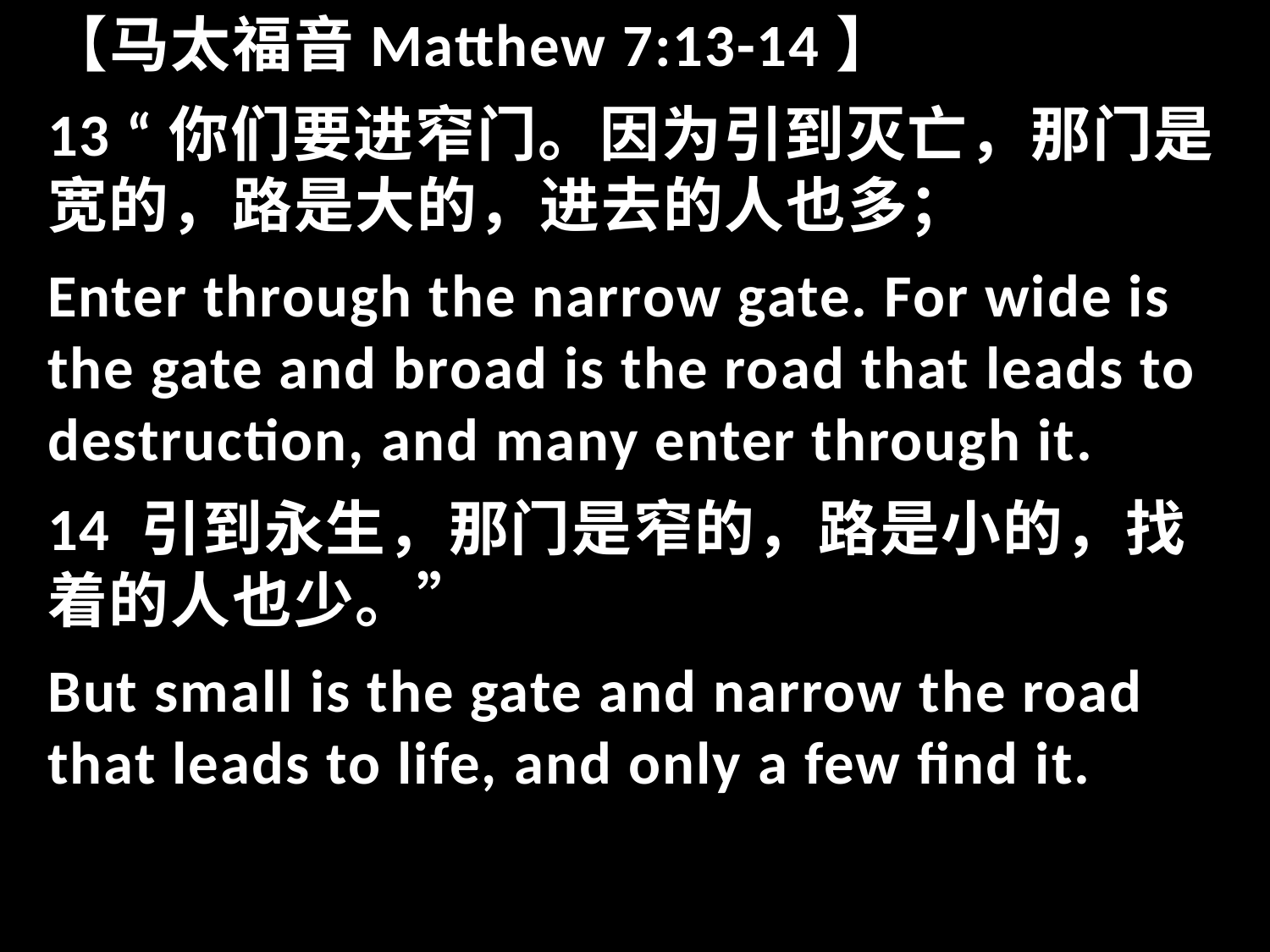

【马太福音Matthew 7:13-14】
13 “你们要进窄门。因为引到灭亡，那门是宽的，路是大的，进去的人也多；
Enter through the narrow gate. For wide is the gate and broad is the road that leads to destruction, and many enter through it.
14 引到永生，那门是窄的，路是小的，找着的人也少。”
But small is the gate and narrow the road that leads to life, and only a few find it.